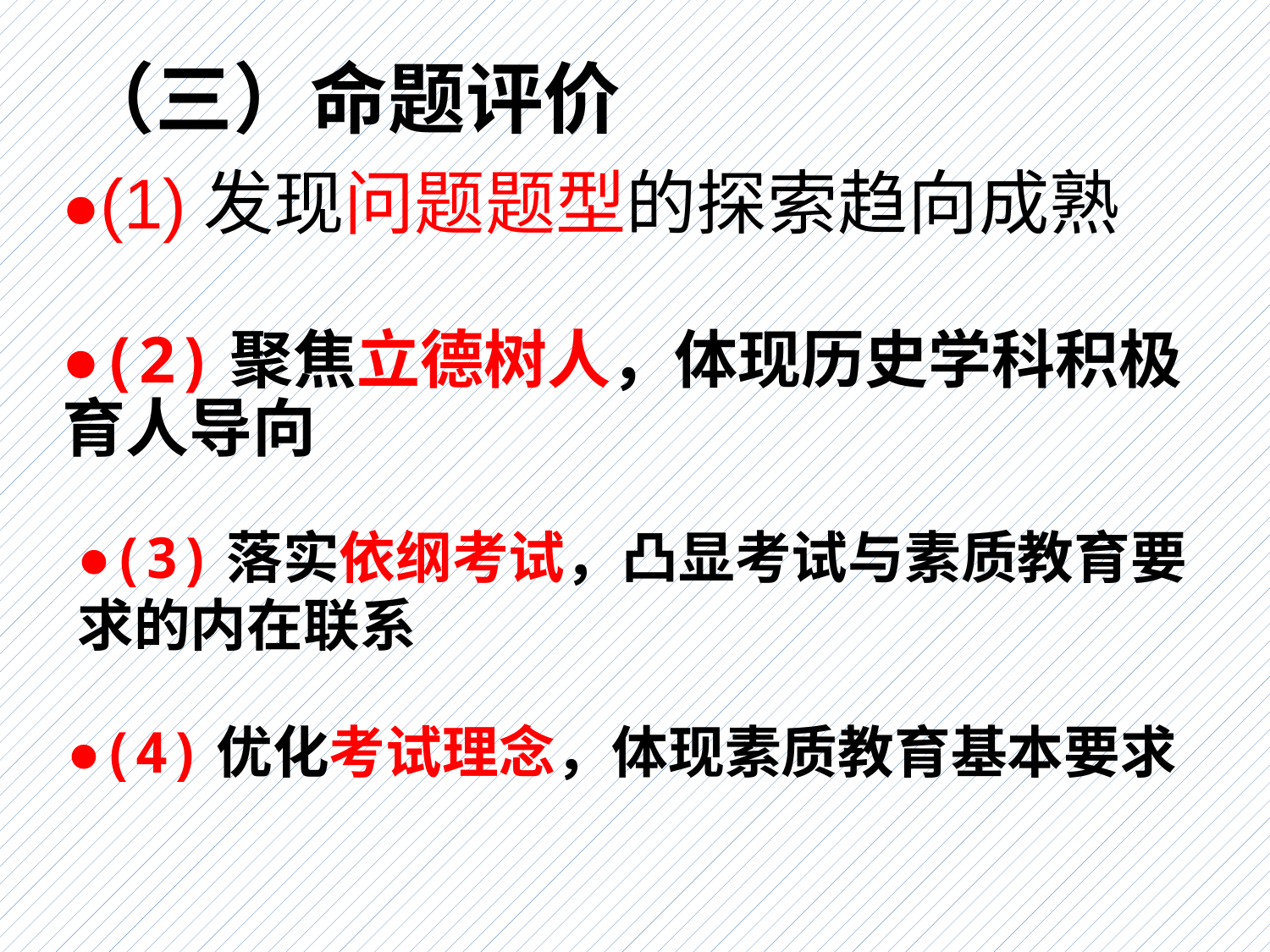

（三）命题评价
●(1)发现问题题型的探索趋向成熟
●(2)聚焦立德树人，体现历史学科积极育人导向
●(3)落实依纲考试，凸显考试与素质教育要求的内在联系
●(4)优化考试理念，体现素质教育基本要求